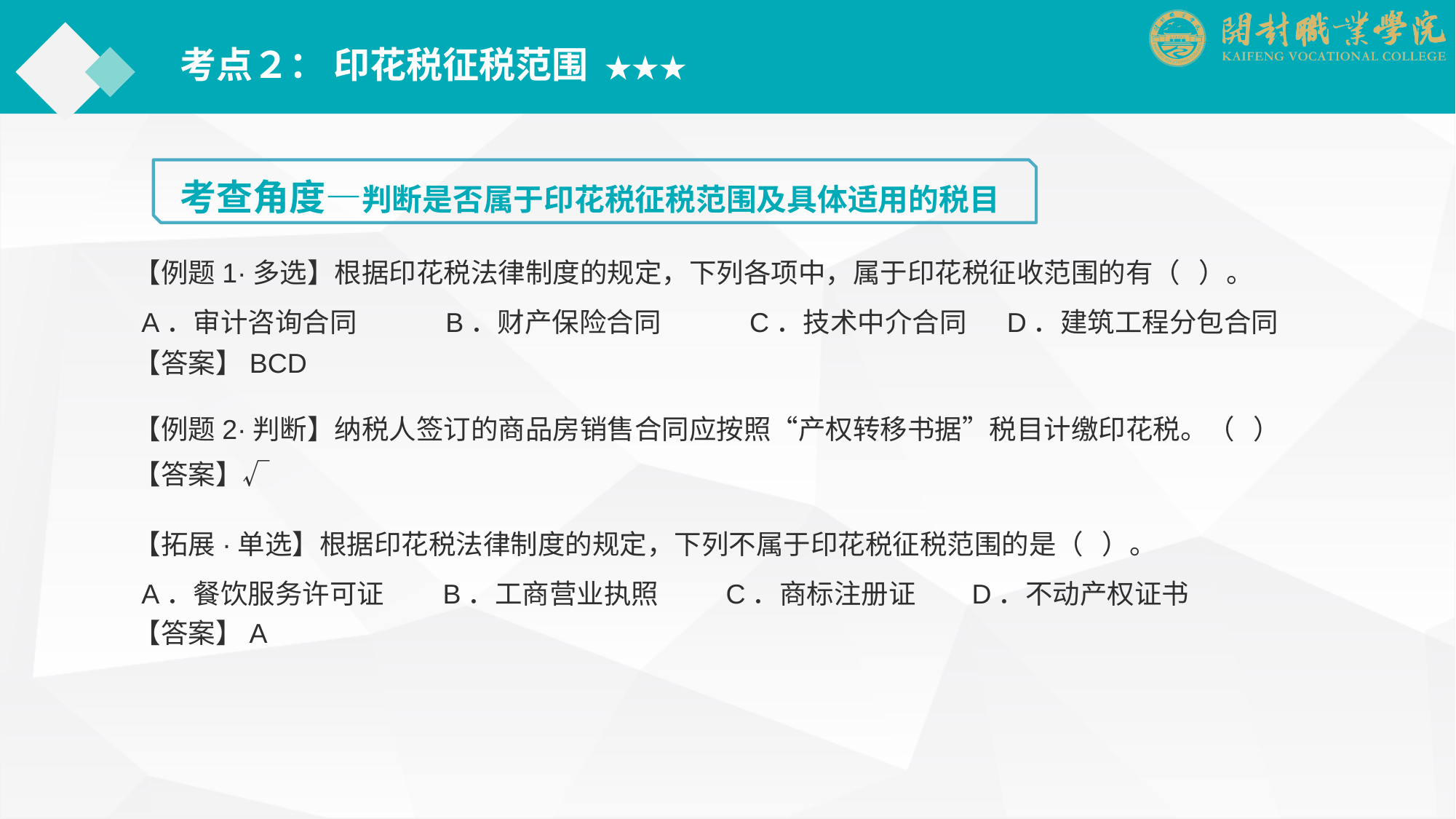

考点２： 印花税征税范围  ★★★

考查角度—判断是否属于印花税征税范围及具体适用的税目
【例题1·多选】根据印花税法律制度的规定，下列各项中，属于印花税征收范围的有（   ）。
 A．审计咨询合同　　　B．财产保险合同　　　C．技术中介合同	D．建筑工程分包合同
【答案】BCD
【例题2·判断】纳税人签订的商品房销售合同应按照“产权转移书据”税目计缴印花税。（   ）
【答案】√
【拓展·单选】根据印花税法律制度的规定，下列不属于印花税征税范围的是（   ）。
 A．餐饮服务许可证    　B．工商营业执照 　　C．商标注册证        D．不动产权证书
【答案】A